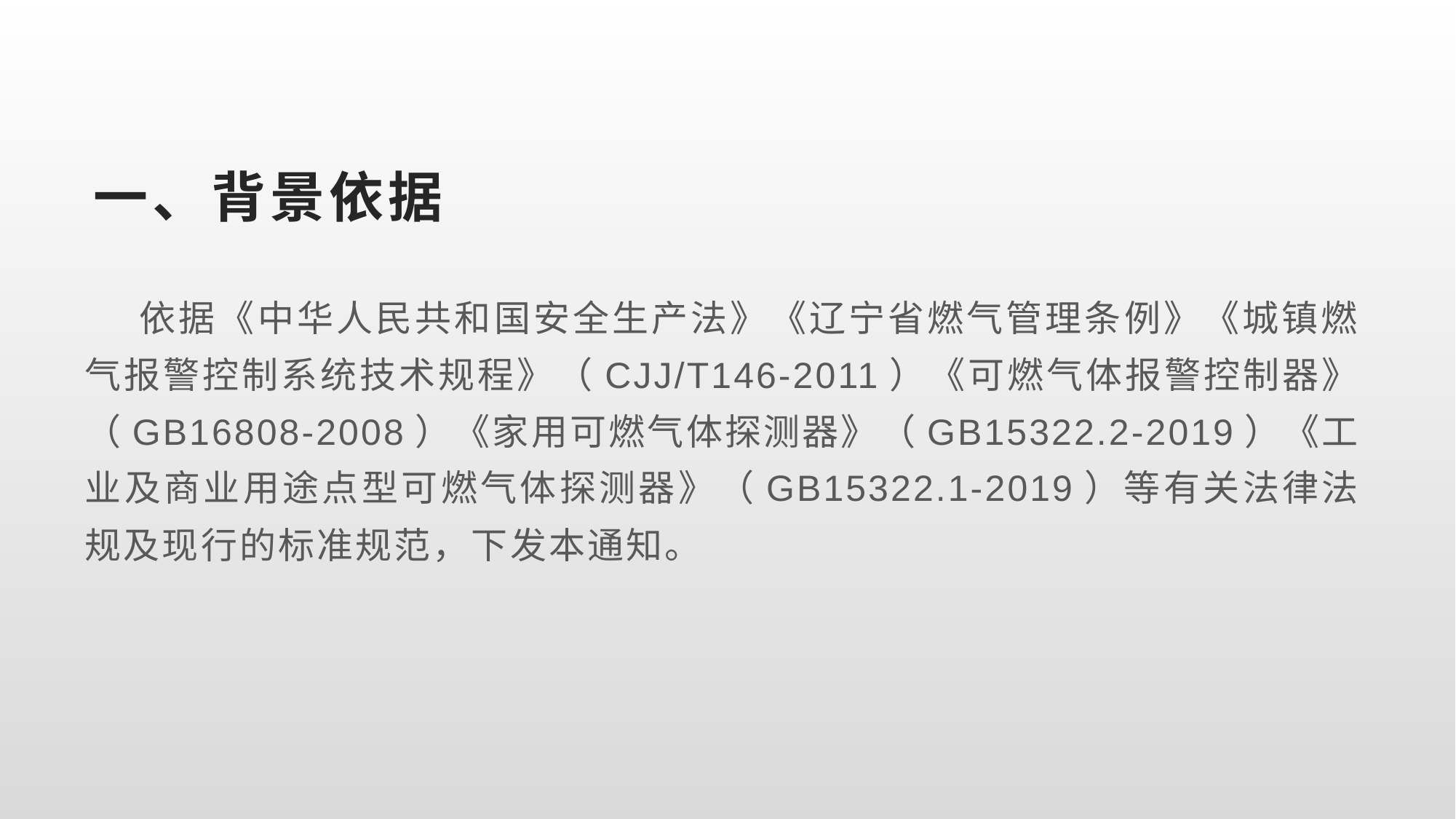

# 一、背景依据
依据《中华人民共和国安全生产法》《辽宁省燃气管理条例》《城镇燃气报警控制系统技术规程》（CJJ/T146-2011）《可燃气体报警控制器》（GB16808-2008）《家用可燃气体探测器》（GB15322.2-2019）《工业及商业用途点型可燃气体探测器》（GB15322.1-2019）等有关法律法规及现行的标准规范，下发本通知。